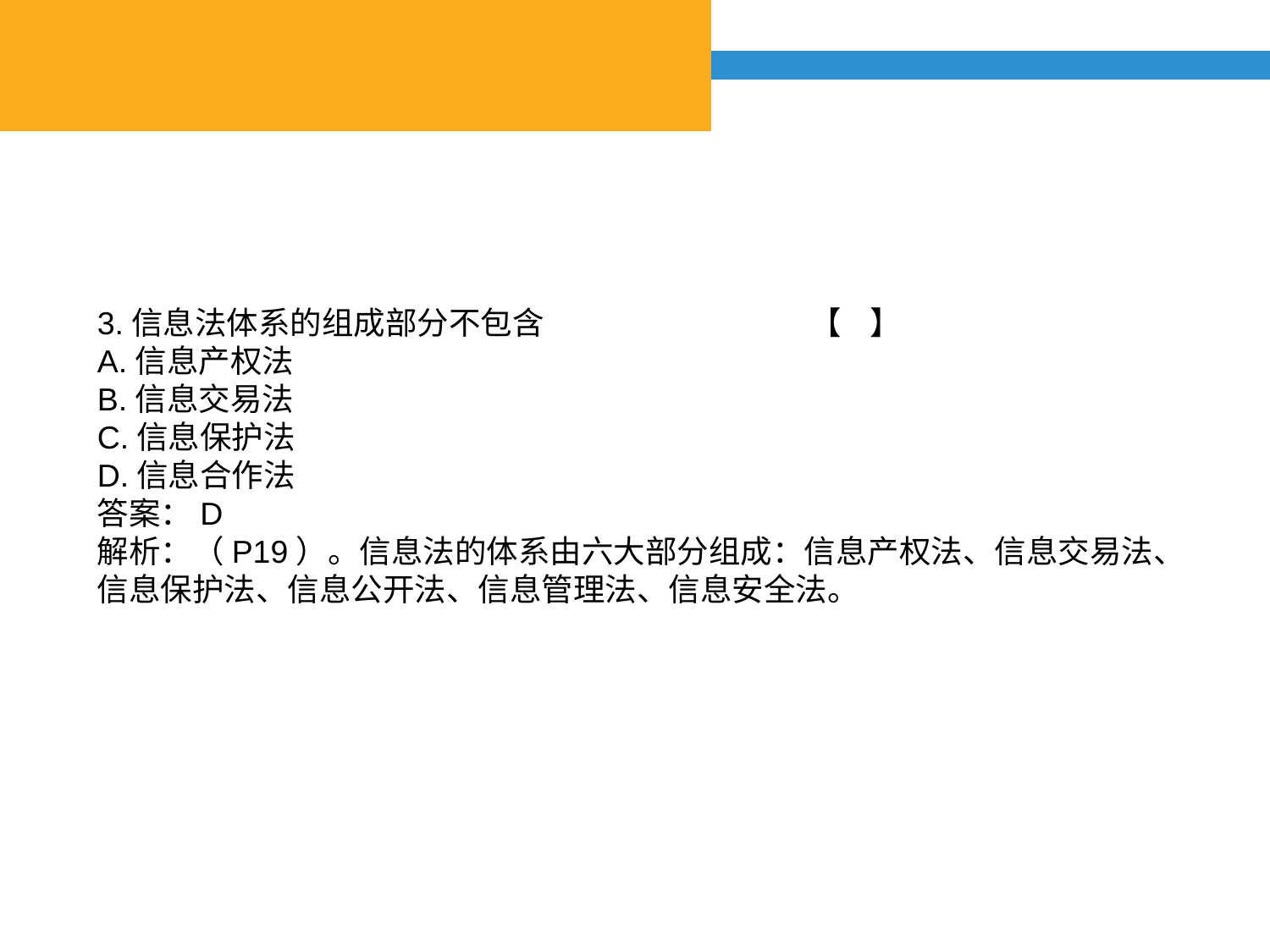

#
3.信息法体系的组成部分不包含                                     【    】
A.信息产权法
B.信息交易法
C.信息保护法
D.信息合作法
答案：D
解析：（P19）。信息法的体系由六大部分组成：信息产权法、信息交易法、信息保护法、信息公开法、信息管理法、信息安全法。